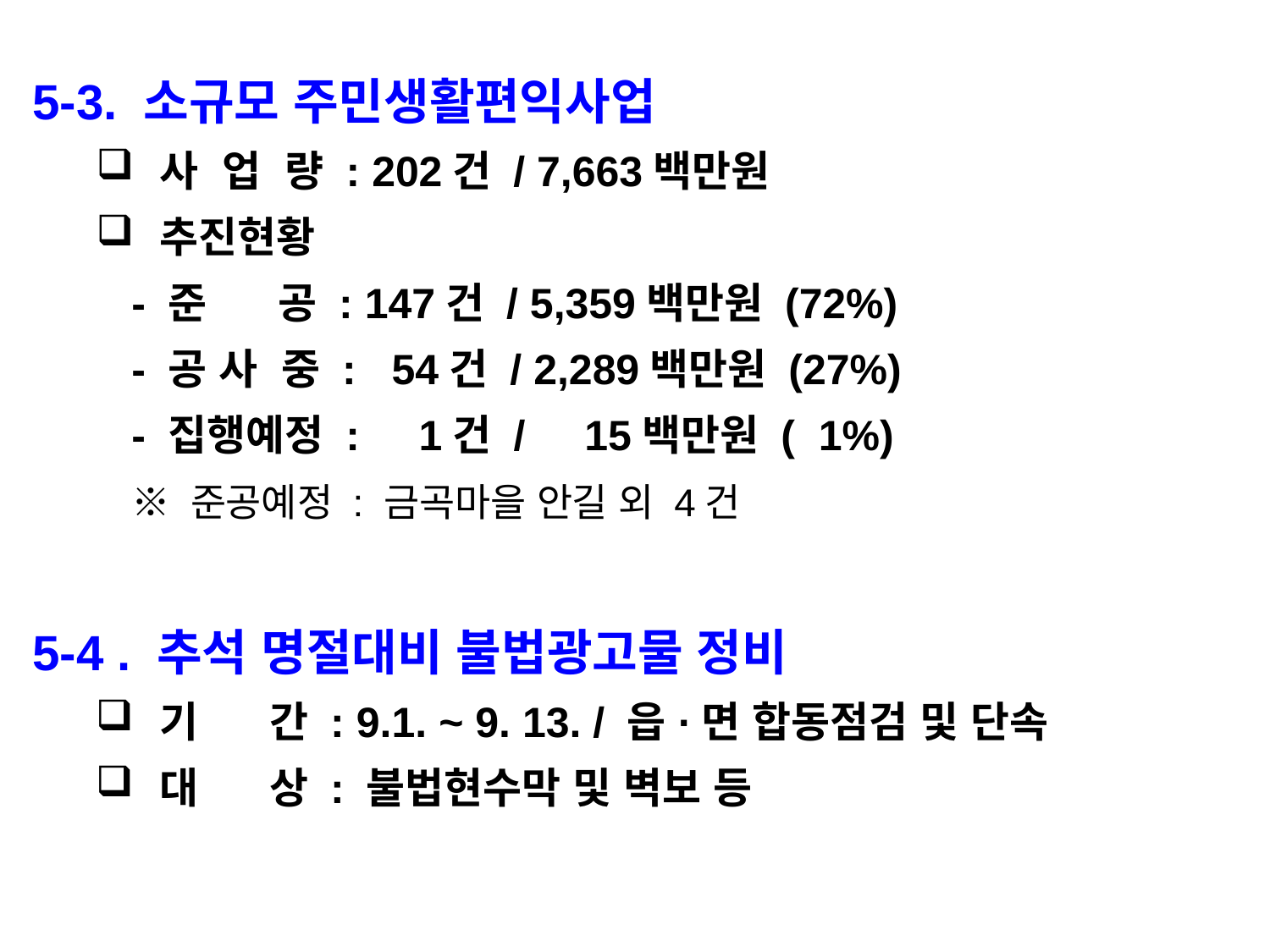

5-3. 소규모 주민생활편익사업
사  업  량 : 202건 / 7,663백만원
추진현황
   - 준      공 : 147건 / 5,359백만원 (72%)
   - 공 사  중 :   54건 / 2,289백만원 (27%)
   - 집행예정 :     1건 /     15백만원 (  1%)
   ※ 준공예정 : 금곡마을 안길 외 4건

5-4 . 추석 명절대비 불법광고물 정비
기      간 : 9.1. ~ 9. 13. / 읍 ∙ 면 합동점검 및 단속
대      상 : 불법현수막 및 벽보 등